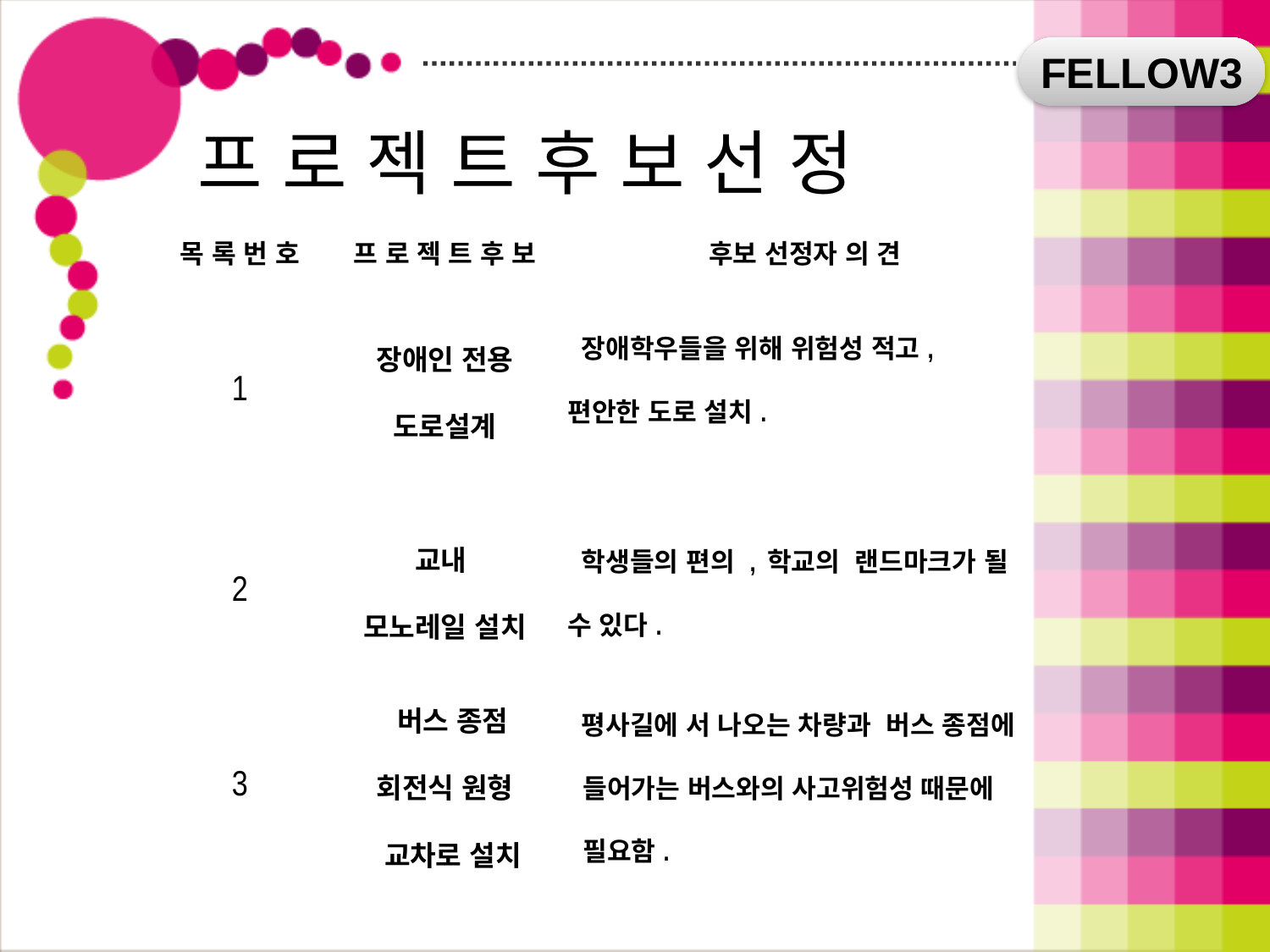

Fellow3

# 프 로 젝 트 후 보 선 정
| 목 록 번 호 | 프 로 젝 트 후 보 | 후보 선정자 의 견 |
| --- | --- | --- |
| 1 | 장애인 전용 도로설계 | 장애학우들을 위해 위험성 적고, 편안한 도로 설치. |
| 2 | 교내 모노레일 설치 | 학생들의 편의 , 학교의 랜드마크가 될 수 있다. |
| 3 | 버스 종점 회전식 원형 교차로 설치 | 평사길에 서 나오는 차량과 버스 종점에 들어가는 버스와의 사고위험성 때문에 필요함. |